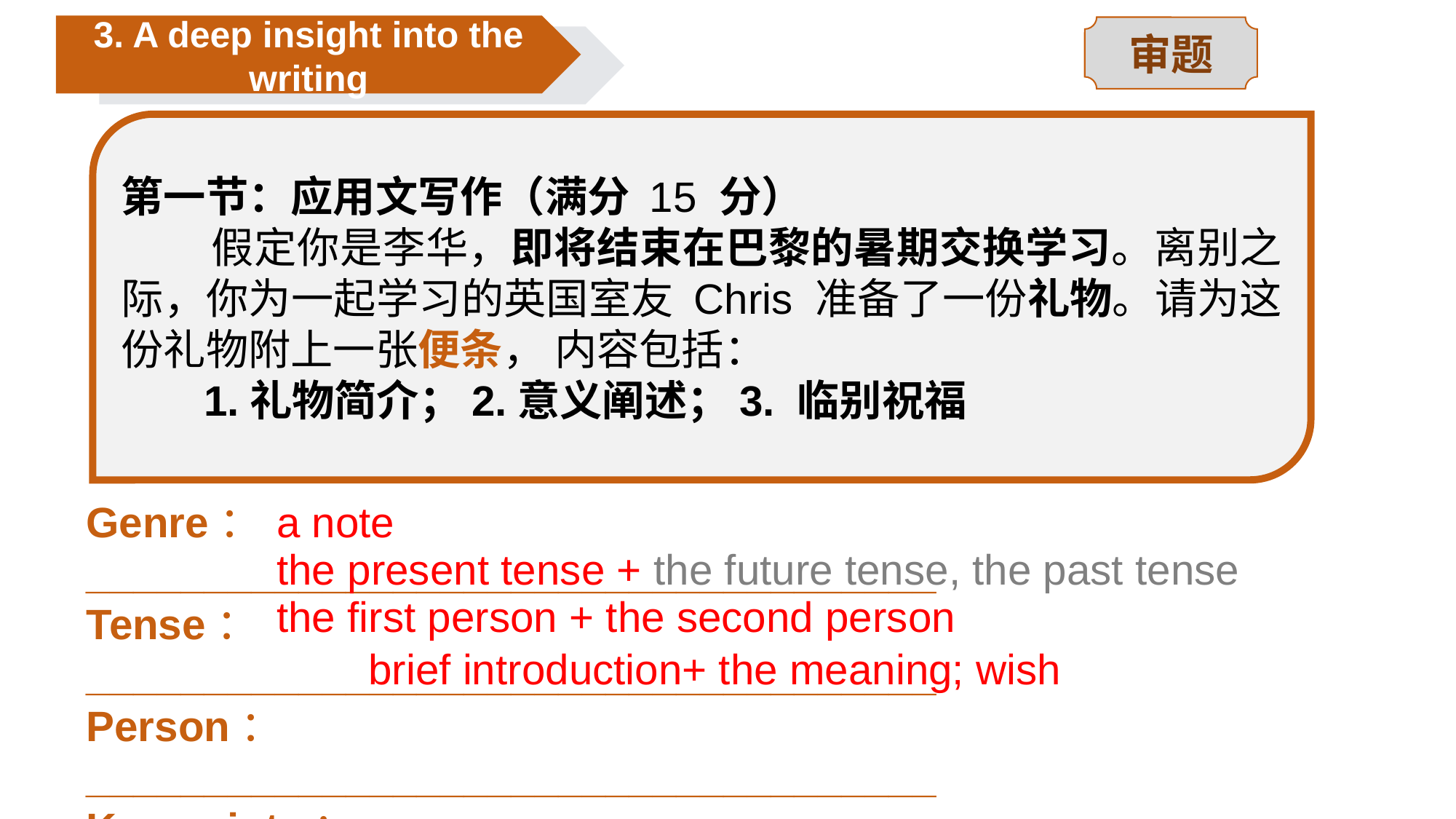

3. A deep insight into the writing

审题
第一节：应用文写作（满分 15 分）
        假定你是李华，即将结束在巴黎的暑期交换学习。离别之际，你为一起学习的英国室友 Chris 准备了一份礼物。请为这份礼物附上一张便条， 内容包括：
       1.礼物简介；2.意义阐述；3. 临别祝福
Genre：  ____________________________________
Tense：  ____________________________________
Person：____________________________________
Key points：________________________________
a note
the present tense + the future tense, the past tense
the first person + the second person
brief introduction+ the meaning; wish